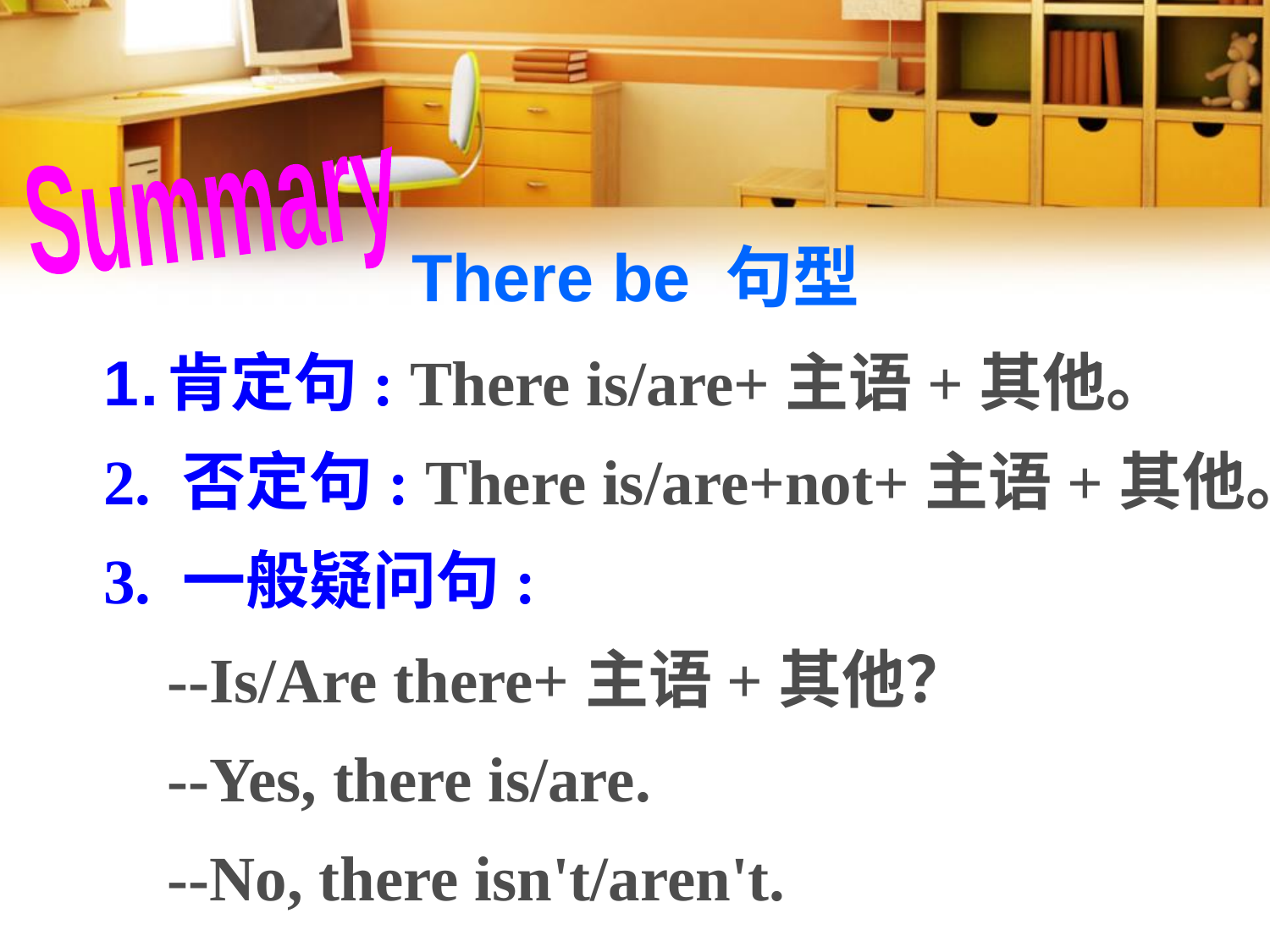

Summary
There be 句型
肯定句: There is/are+主语+其他。
2. 否定句: There is/are+not+主语+其他。
3. 一般疑问句:
    --Is/Are there+主语+其他？
--Yes, there is/are.
--No, there isn't/aren't.